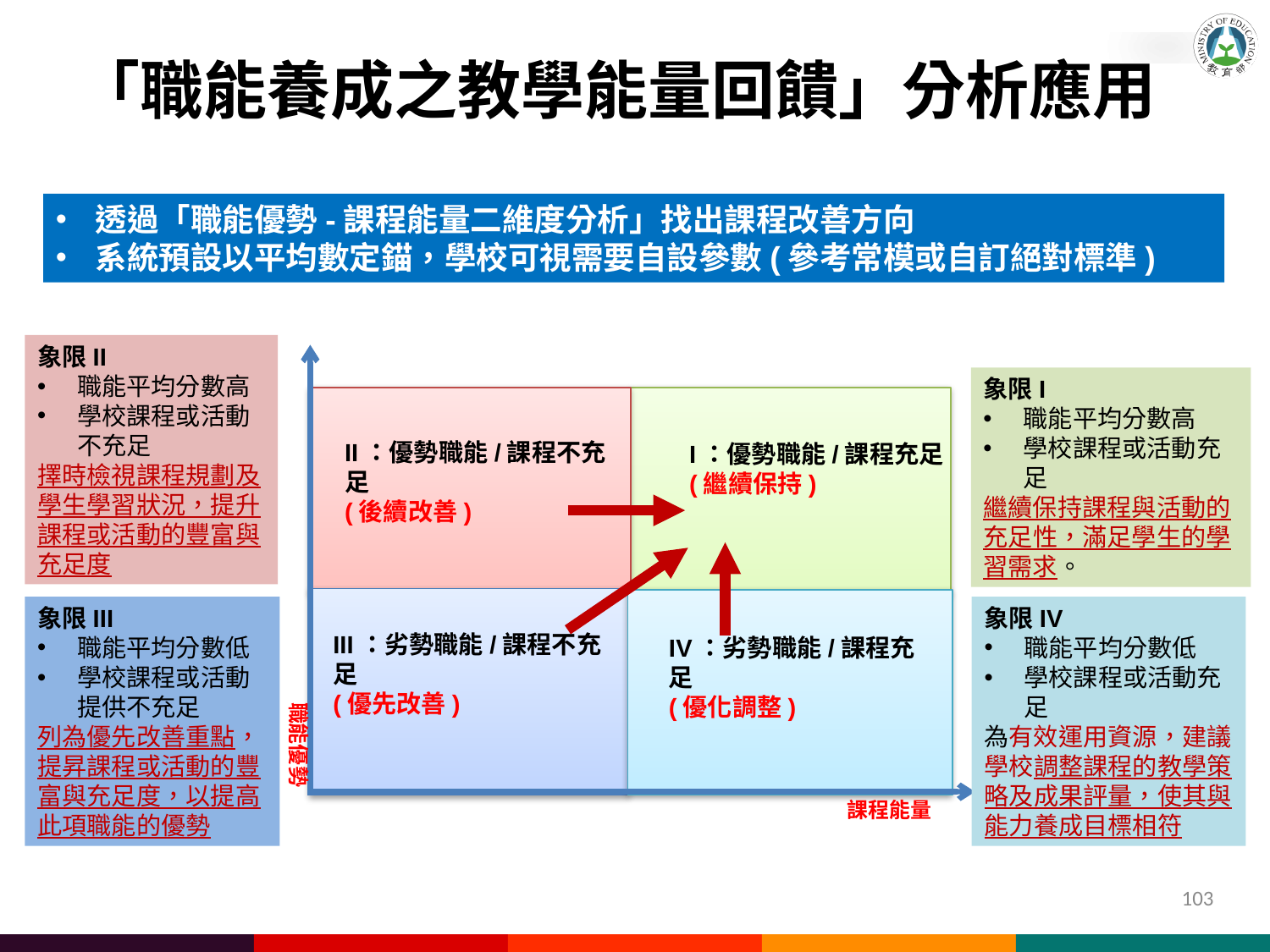

「職能養成之教學能量回饋」分析應用
透過「職能優勢-課程能量二維度分析」找出課程改善方向
系統預設以平均數定錨，學校可視需要自設參數(參考常模或自訂絕對標準)
象限II
職能平均分數高
學校課程或活動不充足
擇時檢視課程規劃及學生學習狀況，提升課程或活動的豐富與充足度

II：優勢職能/課程不充足
(後續改善)

I：優勢職能/課程充足
(繼續保持)

III：劣勢職能/課程不充足
(優先改善)

IV：劣勢職能/課程充足
(優化調整)
職能優勢
課程能量
象限I
職能平均分數高
學校課程或活動充足
繼續保持課程與活動的充足性，滿足學生的學習需求。
象限III
職能平均分數低
學校課程或活動提供不充足
列為優先改善重點，提昇課程或活動的豐富與充足度，以提高此項職能的優勢
象限IV
職能平均分數低
學校課程或活動充足
為有效運用資源，建議學校調整課程的教學策略及成果評量，使其與能力養成目標相符

103